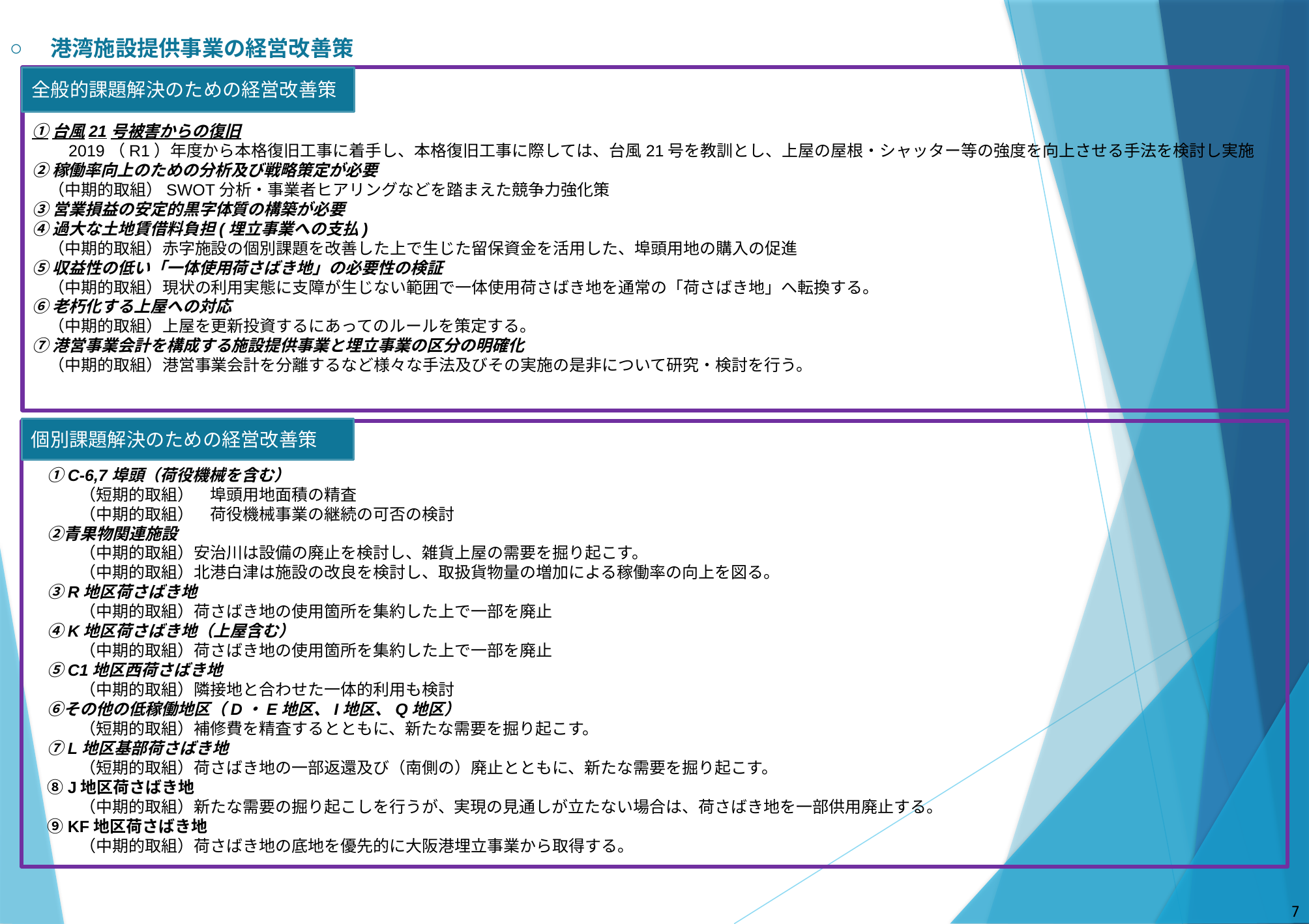

港湾施設提供事業の経営改善策
全般的課題解決のための経営改善策

①台風21号被害からの復旧
　　2019（R1）年度から本格復旧工事に着手し、本格復旧工事に際しては、台風21号を教訓とし、上屋の屋根・シャッター等の強度を向上させる手法を検討し実施
②稼働率向上のための分析及び戦略策定が必要
　（中期的取組）SWOT分析・事業者ヒアリングなどを踏まえた競争力強化策
③営業損益の安定的黒字体質の構築が必要
④過大な土地賃借料負担(埋立事業への支払)
　（中期的取組）赤字施設の個別課題を改善した上で生じた留保資金を活用した、埠頭用地の購入の促進
⑤収益性の低い「一体使用荷さばき地」の必要性の検証
　（中期的取組）現状の利用実態に支障が生じない範囲で一体使用荷さばき地を通常の「荷さばき地」へ転換する。
⑥老朽化する上屋への対応
　（中期的取組）上屋を更新投資するにあってのルールを策定する。
⑦港営事業会計を構成する施設提供事業と埋立事業の区分の明確化
　（中期的取組）港営事業会計を分離するなど様々な手法及びその実施の是非について研究・検討を行う。

個別課題解決のための経営改善策

　①C-6,7埠頭（荷役機械を含む）
　　　（短期的取組）　埠頭用地面積の精査
　　　（中期的取組）　荷役機械事業の継続の可否の検討
　②青果物関連施設
　　　（中期的取組）安治川は設備の廃止を検討し、雑貨上屋の需要を掘り起こす。
　　　（中期的取組）北港白津は施設の改良を検討し、取扱貨物量の増加による稼働率の向上を図る。
　③R地区荷さばき地
　　　（中期的取組）荷さばき地の使用箇所を集約した上で一部を廃止
　④K地区荷さばき地（上屋含む）
　　　（中期的取組）荷さばき地の使用箇所を集約した上で一部を廃止
　⑤C1地区西荷さばき地
　　　（中期的取組）隣接地と合わせた一体的利用も検討
　⑥その他の低稼働地区（D・E地区、I地区、Q地区）
　　　（短期的取組）補修費を精査するとともに、新たな需要を掘り起こす。
　⑦L地区基部荷さばき地
　　　（短期的取組）荷さばき地の一部返還及び（南側の）廃止とともに、新たな需要を掘り起こす。
　⑧J地区荷さばき地
　　　（中期的取組）新たな需要の掘り起こしを行うが、実現の見通しが立たない場合は、荷さばき地を一部供用廃止する。
　⑨KF地区荷さばき地
　　　（中期的取組）荷さばき地の底地を優先的に大阪港埋立事業から取得する。

7